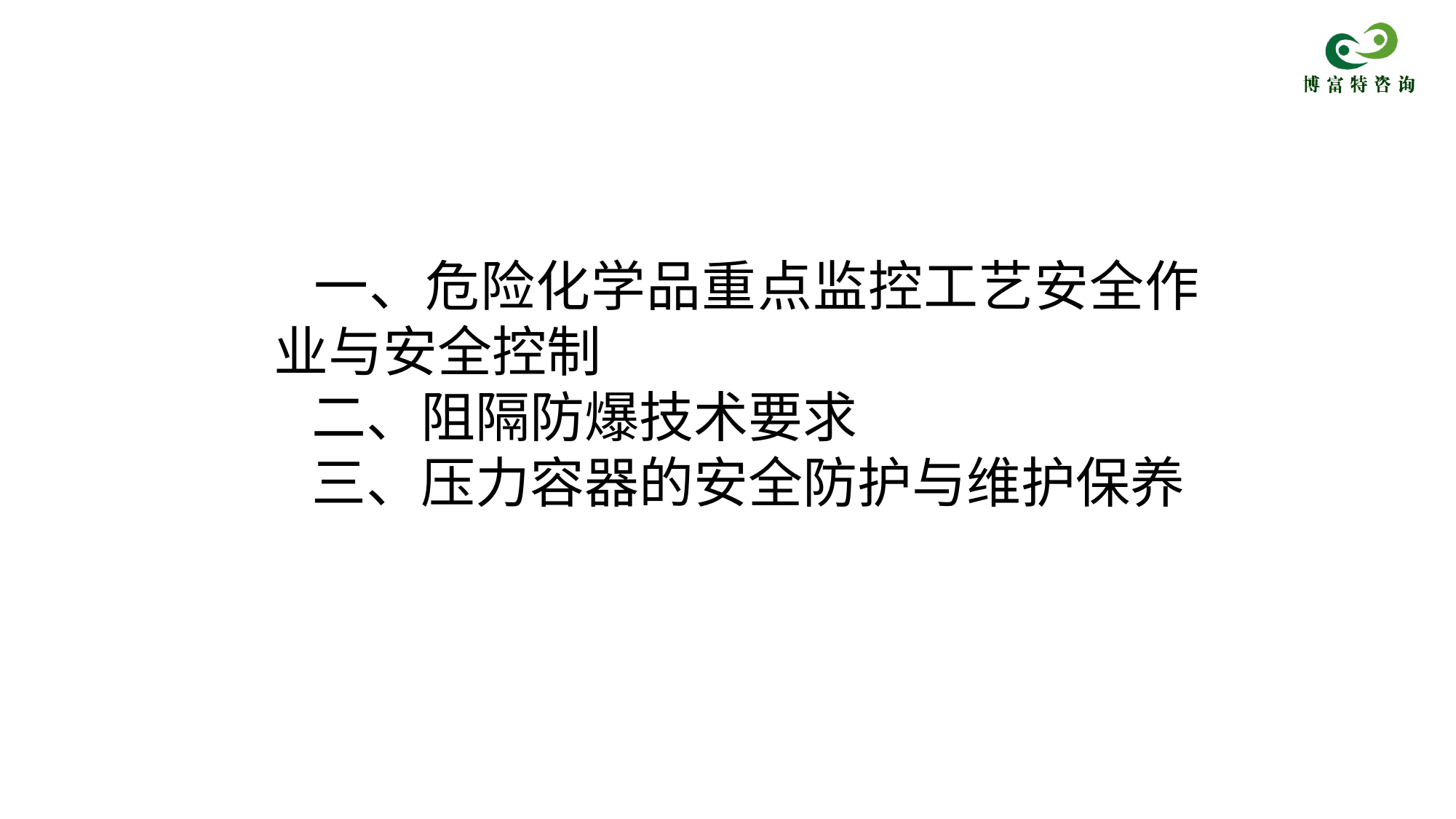

一、危险化学品重点监控工艺安全作业与安全控制
  二、阻隔防爆技术要求
  三、压力容器的安全防护与维护保养